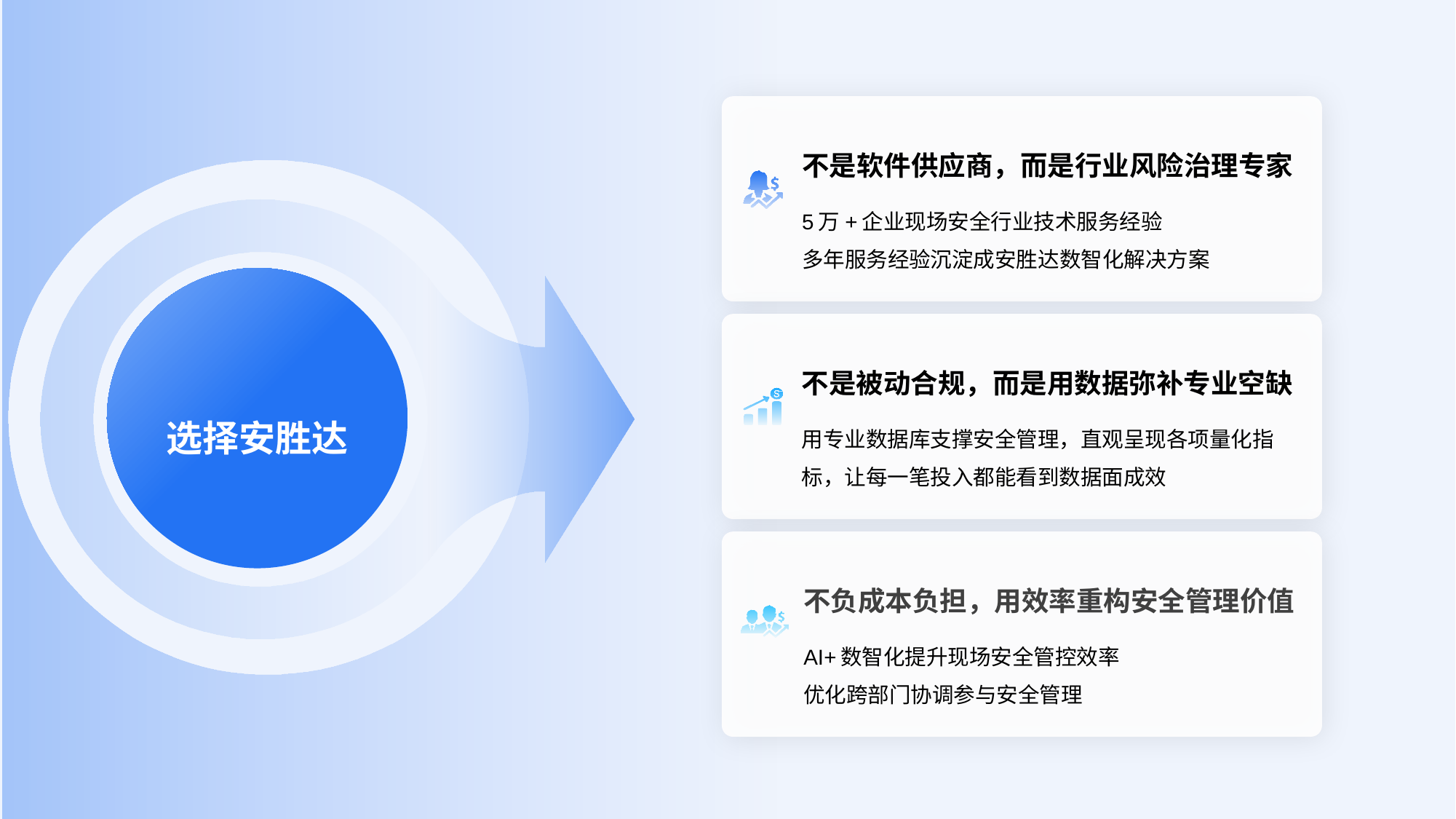

不是软件供应商，而是行业风险治理专家

5万+企业现场安全行业技术服务经验
多年服务经验沉淀成安胜达数智化解决方案

选择安胜达

不是被动合规，而是用数据弥补专业空缺

用专业数据库支撑安全管理，直观呈现各项量化指标，让每一笔投入都能看到数据面成效

不负成本负担，用效率重构安全管理价值

AI+数智化提升现场安全管控效率
优化跨部门协调参与安全管理